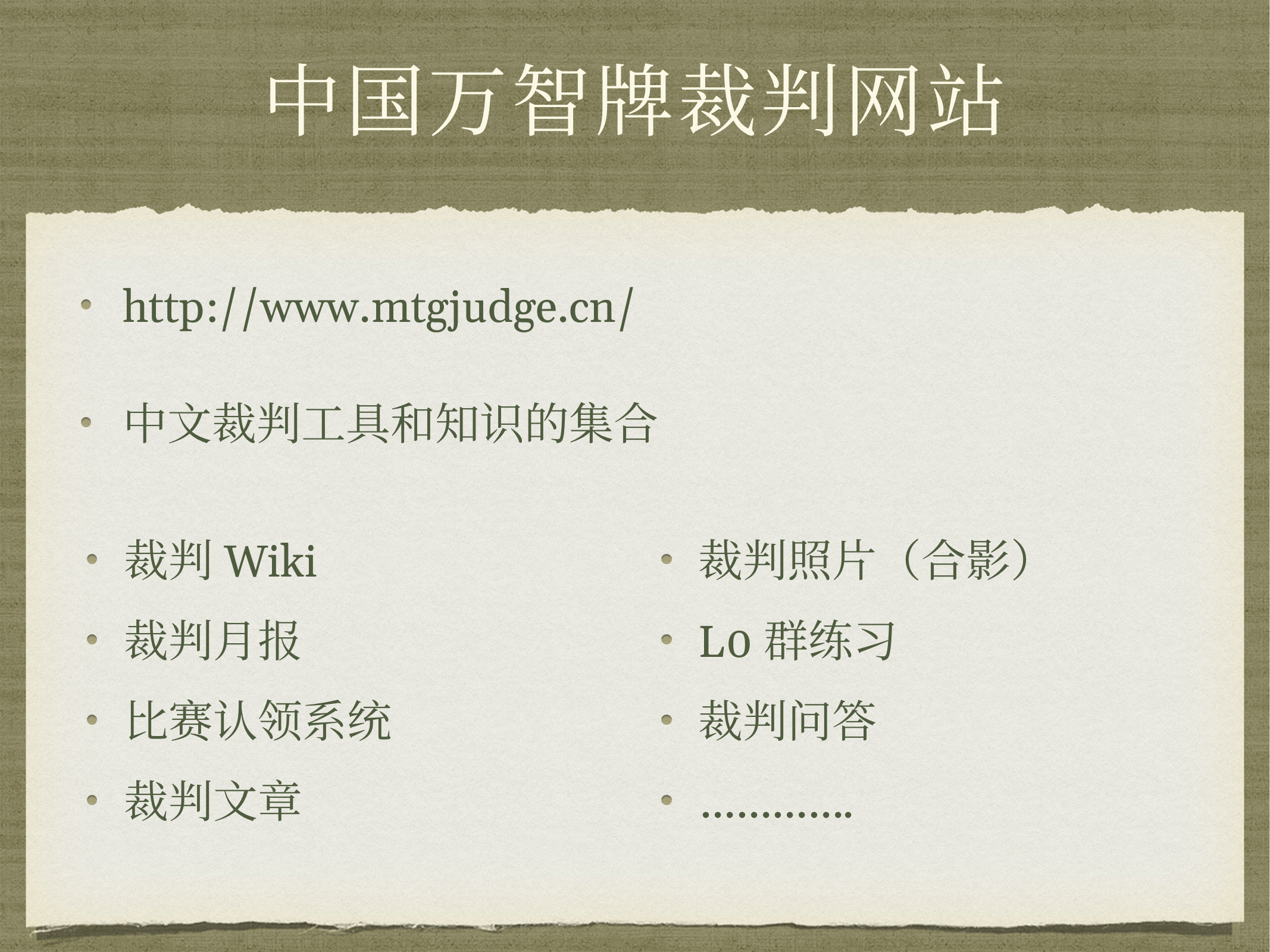

# 中国万智牌裁判网站
http://www.mtgjudge.cn/
中文裁判工具和知识的集合
裁判Wiki
裁判月报
比赛认领系统
裁判文章
裁判照片（合影）
L0群练习
裁判问答
………….